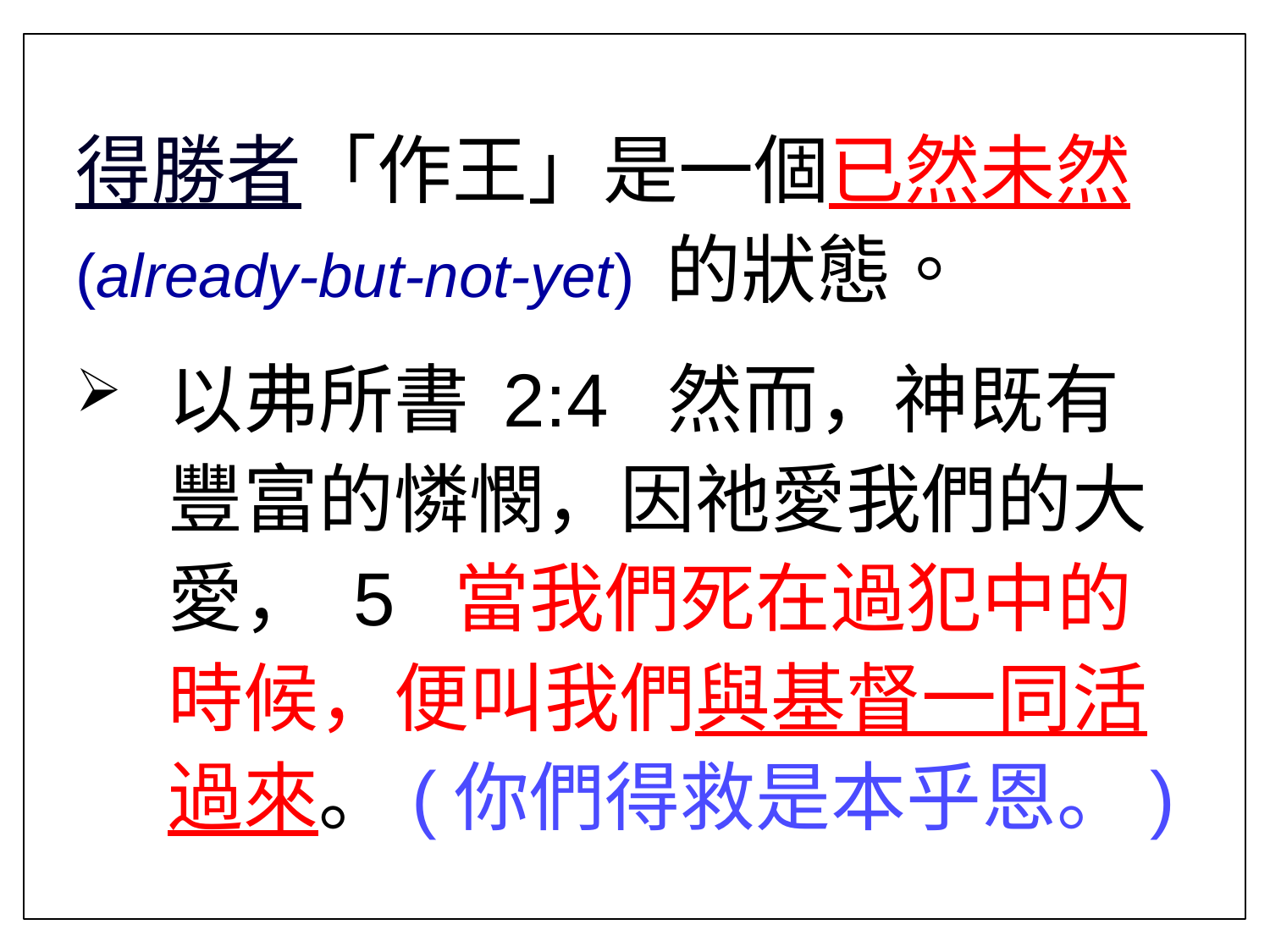

得勝者「作王」是一個已然未然 (already-but-not-yet) 的狀態。
以弗所書 2:4  然而，神既有豐富的憐憫，因祂愛我們的大愛， 5  當我們死在過犯中的時候，便叫我們與基督一同活過來。(你們得救是本乎恩。)